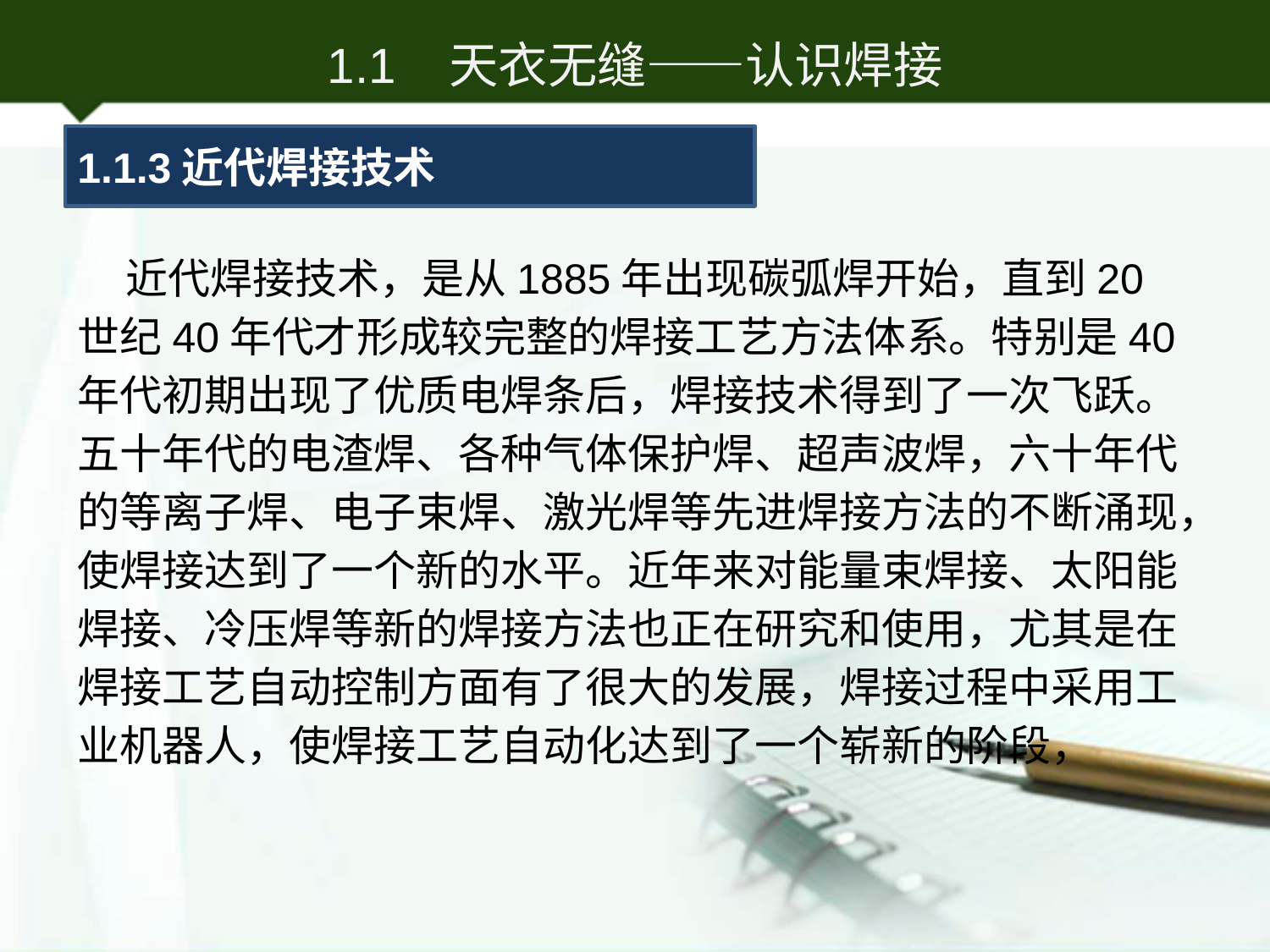

# 1.1   天衣无缝——认识焊接
1.1.3近代焊接技术
    近代焊接技术，是从1885年出现碳弧焊开始，直到20世纪40年代才形成较完整的焊接工艺方法体系。特别是40年代初期出现了优质电焊条后，焊接技术得到了一次飞跃。五十年代的电渣焊、各种气体保护焊、超声波焊，六十年代的等离子焊、电子束焊、激光焊等先进焊接方法的不断涌现，使焊接达到了一个新的水平。近年来对能量束焊接、太阳能焊接、冷压焊等新的焊接方法也正在研究和使用，尤其是在焊接工艺自动控制方面有了很大的发展，焊接过程中采用工业机器人，使焊接工艺自动化达到了一个崭新的阶段，